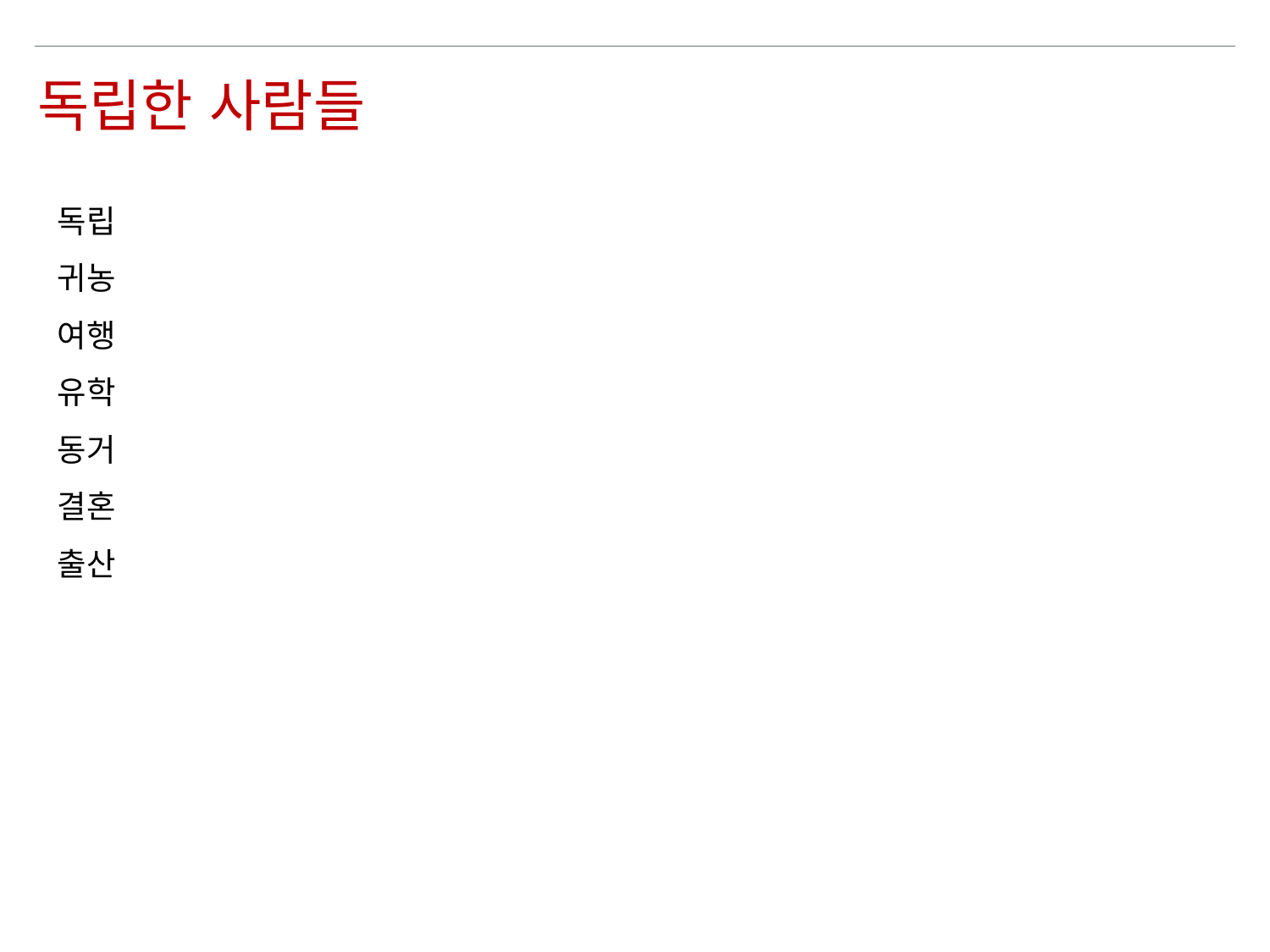

독립한 사람들
독립
귀농
여행
유학
동거
결혼
출산